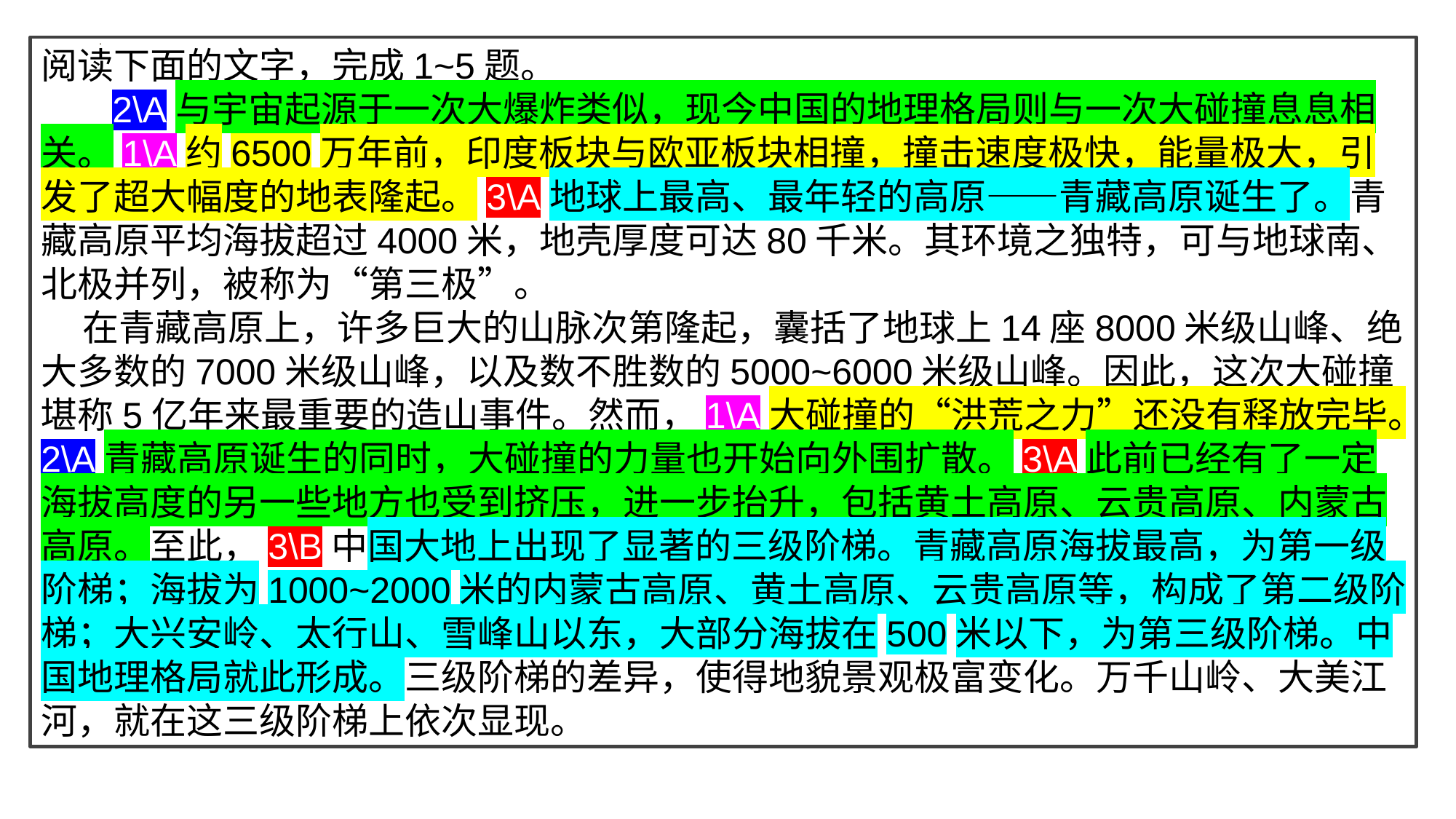

阅读下面的文字，完成1~5题。
       2\A与宇宙起源于一次大爆炸类似，现今中国的地理格局则与一次大碰撞息息相关。1\A约6500万年前，印度板块与欧亚板块相撞，撞击速度极快，能量极大，引发了超大幅度的地表隆起。3\A地球上最高、最年轻的高原——青藏高原诞生了。青藏高原平均海拔超过4000米，地壳厚度可达80千米。其环境之独特，可与地球南、北极并列，被称为“第三极”。
    在青藏高原上，许多巨大的山脉次第隆起，囊括了地球上14座8000米级山峰、绝大多数的7000米级山峰，以及数不胜数的5000~6000米级山峰。因此，这次大碰撞堪称5亿年来最重要的造山事件。然而，1\A大碰撞的“洪荒之力”还没有释放完毕。2\A青藏高原诞生的同时，大碰撞的力量也开始向外围扩散。3\A此前已经有了一定海拔高度的另一些地方也受到挤压，进一步抬升，包括黄土高原、云贵高原、内蒙古高原。至此，3\B中国大地上出现了显著的三级阶梯。青藏高原海拔最高，为第一级阶梯；海拔为1000~2000米的内蒙古高原、黄土高原、云贵高原等，构成了第二级阶梯；大兴安岭、太行山、雪峰山以东，大部分海拔在500米以下，为第三级阶梯。中国地理格局就此形成。三级阶梯的差异，使得地貌景观极富变化。万千山岭、大美江河，就在这三级阶梯上依次显现。